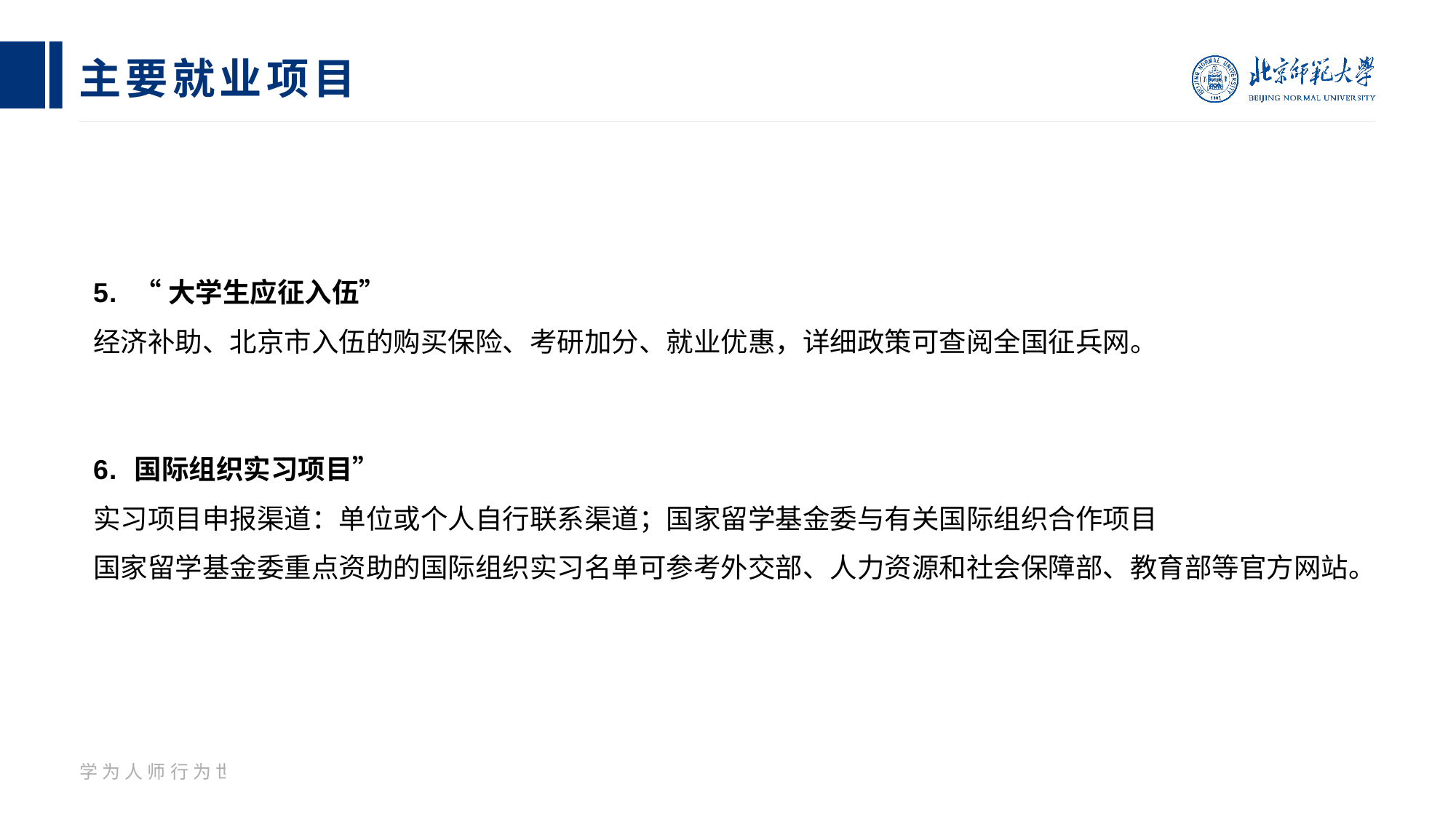

# 主要就业项目
“大学生应征入伍”
经济补助、北京市入伍的购买保险、考研加分、就业优惠，详细政策可查阅全国征兵网。
国际组织实习项目”
实习项目申报渠道：单位或个人自行联系渠道；国家留学基金委与有关国际组织合作项目
国家留学基金委重点资助的国际组织实习名单可参考外交部、人力资源和社会保障部、教育部等官方网站。